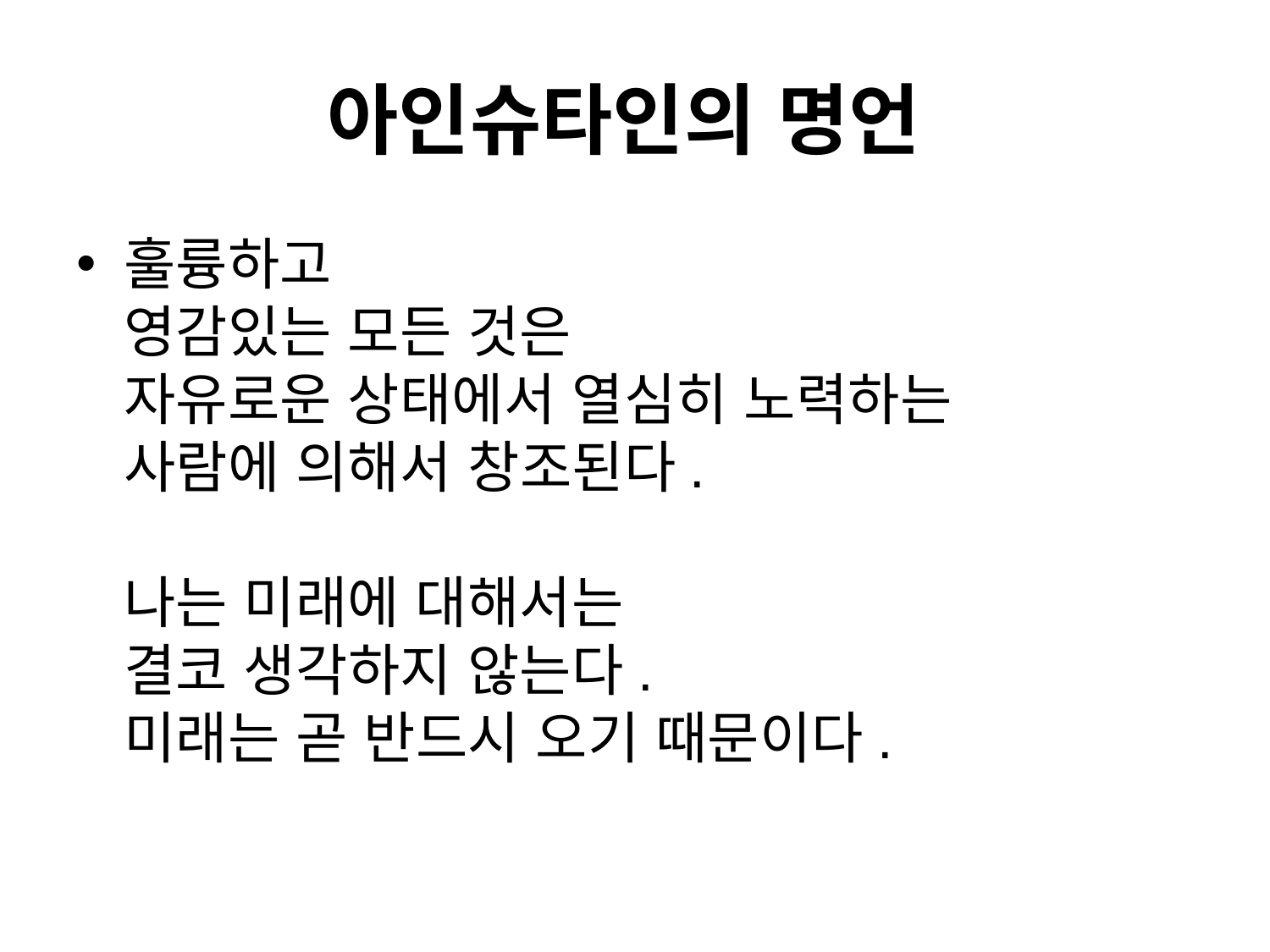

# 아인슈타인의 명언
훌륭하고
영감있는 모든 것은
자유로운 상태에서 열심히 노력하는
사람에 의해서 창조된다.
나는 미래에 대해서는
결코 생각하지 않는다.
미래는 곧 반드시 오기 때문이다.